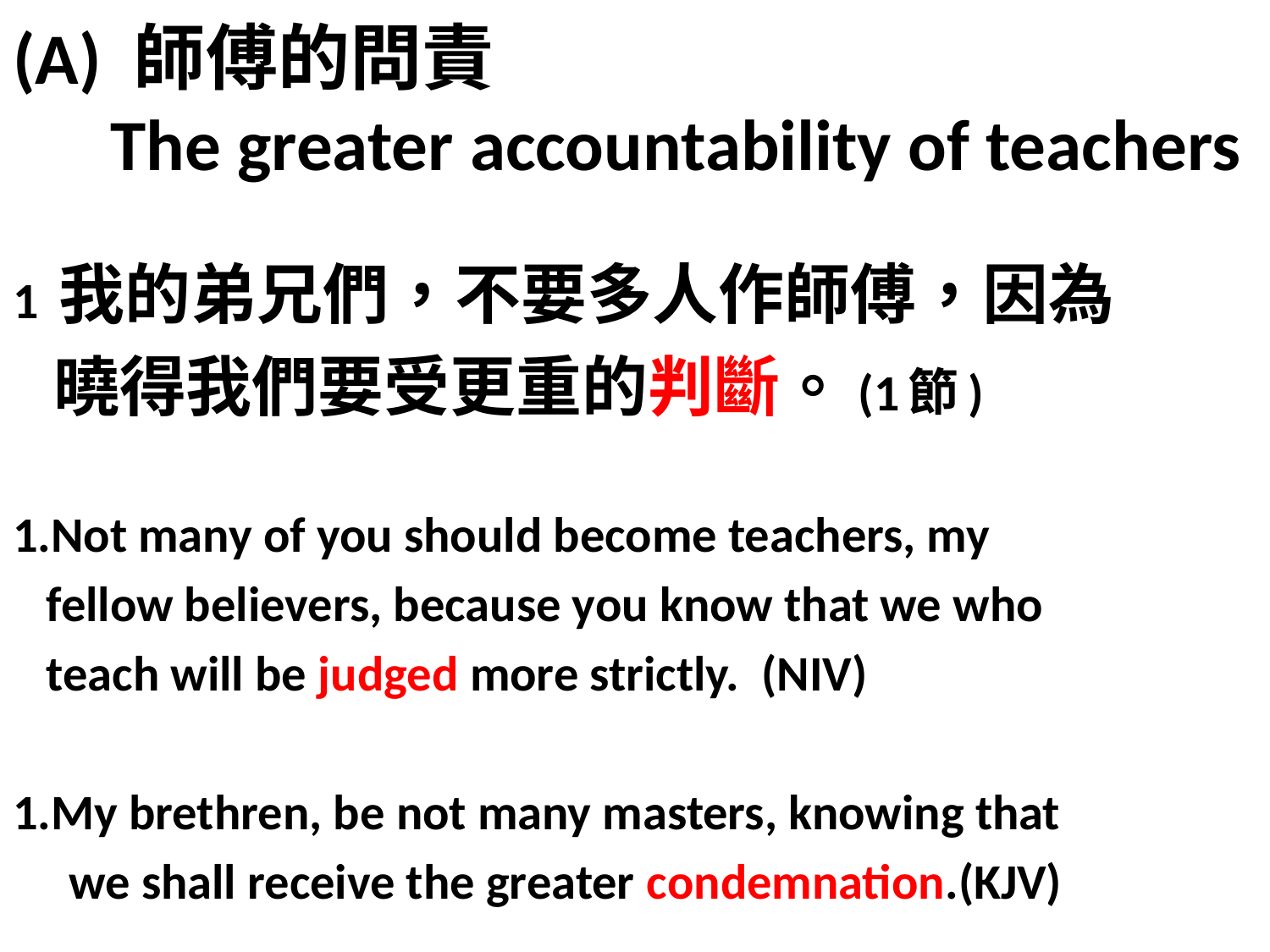

# (A) 師傅的問責 The greater accountability of teachers
1 我的弟兄們，不要多人作師傅，因為
  曉得我們要受更重的判斷。(1節)

1.Not many of you should become teachers, my
   fellow believers, because you know that we who
   teach will be judged more strictly.  (NIV)

1.My brethren, be not many masters, knowing that
     we shall receive the greater condemnation.(KJV)